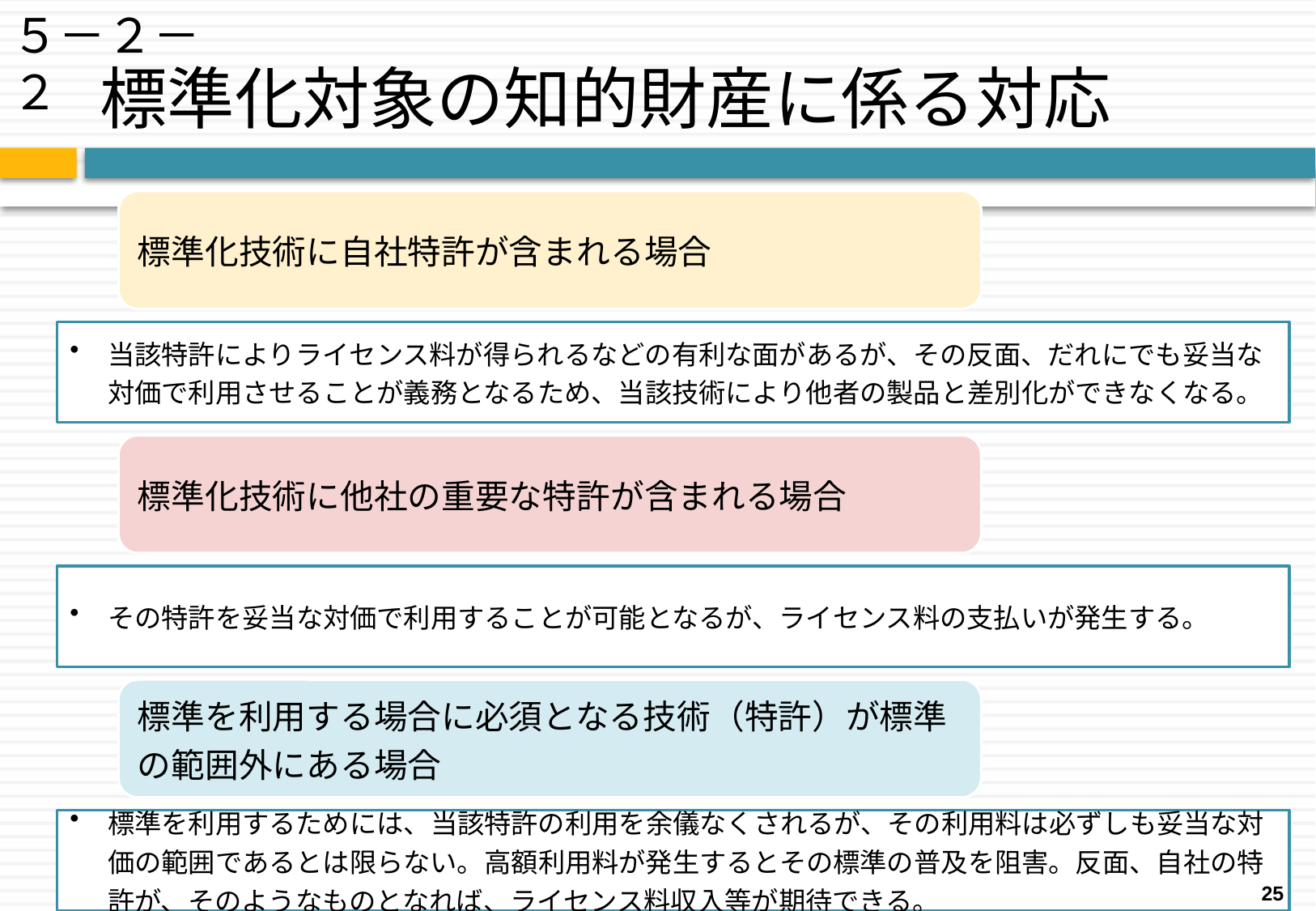

５－２－２
# 標準化対象の知的財産に係る対応
標準化技術に自社特許が含まれる場合
標準化技術に他社の重要な特許が含まれる場合
標準を利用する場合に必須となる技術（特許）が標準の範囲外にある場合
当該特許によりライセンス料が得られるなどの有利な面があるが、その反面、だれにでも妥当な対価で利用させることが義務となるため、当該技術により他者の製品と差別化ができなくなる。
その特許を妥当な対価で利用することが可能となるが、ライセンス料の支払いが発生する。
25